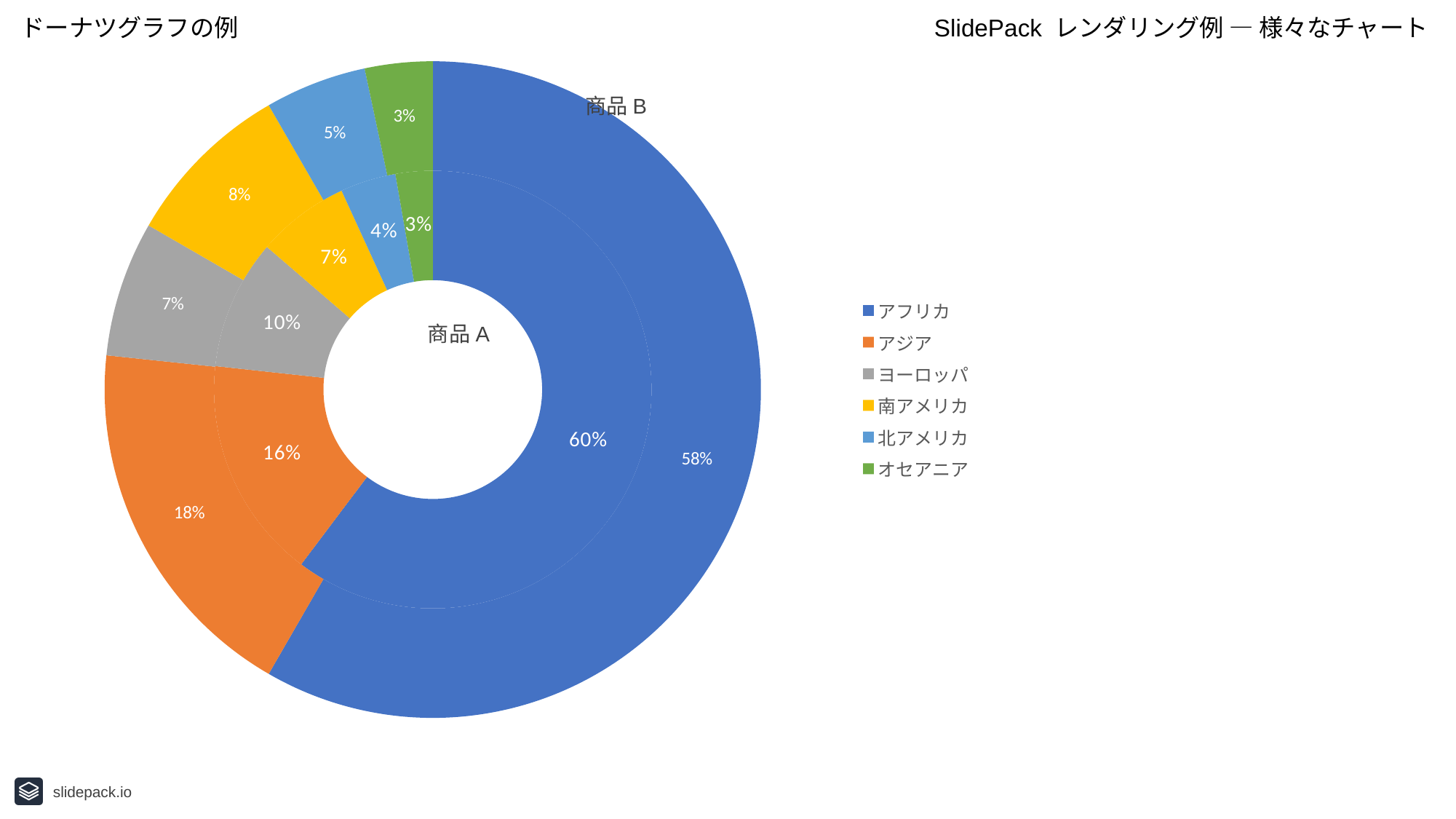

ドーナツグラフの例
SlidePack レンダリング例 ― 様々なチャート

### Chart

| Category | 商品A | 商品B |
|---|---|---|
| アフリカ | 4.4 | 3.5 |
| アジア | 1.2 | 1.1 |
| ヨーロッパ | 0.7 | 0.4 |
| 南アメリカ | 0.5 | 0.5 |
| 北アメリカ | 0.3 | 0.3 |
| オセアニア | 0.2 | 0.2 |
商品B
商品A